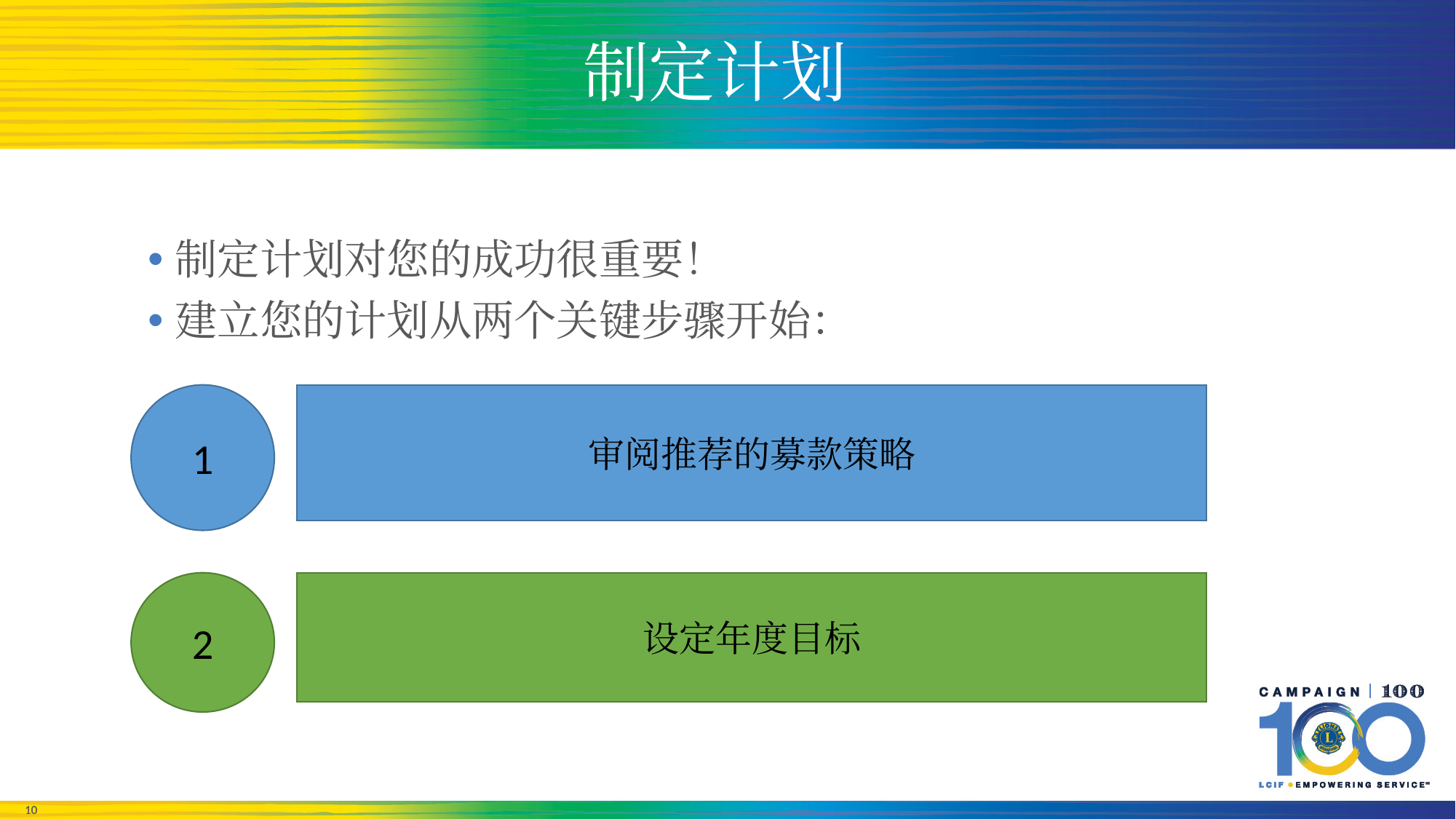

# 制定计划
制定计划对您的成功很重要！
建立您的计划从两个关键步骤开始：

1
审阅推荐的募款策略
2
设定年度目标